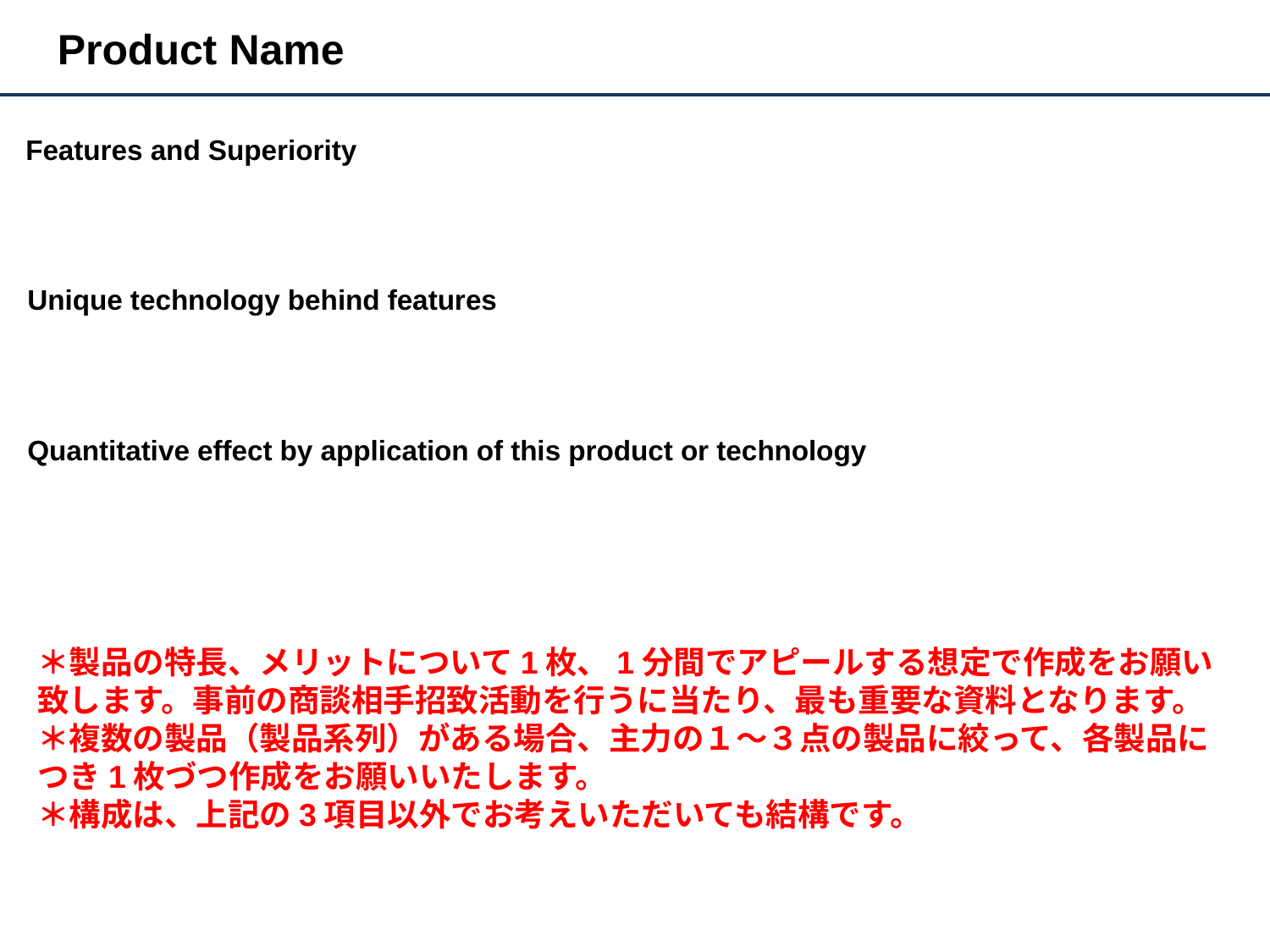

Product Name
Features and Superiority

Unique technology behind features
Quantitative effect by application of this product or technology

＊製品の特長、メリットについて1枚、1分間でアピールする想定で作成をお願い致します。事前の商談相手招致活動を行うに当たり、最も重要な資料となります。
＊複数の製品（製品系列）がある場合、主力の１～３点の製品に絞って、各製品につき1枚づつ作成をお願いいたします。
＊構成は、上記の3項目以外でお考えいただいても結構です。